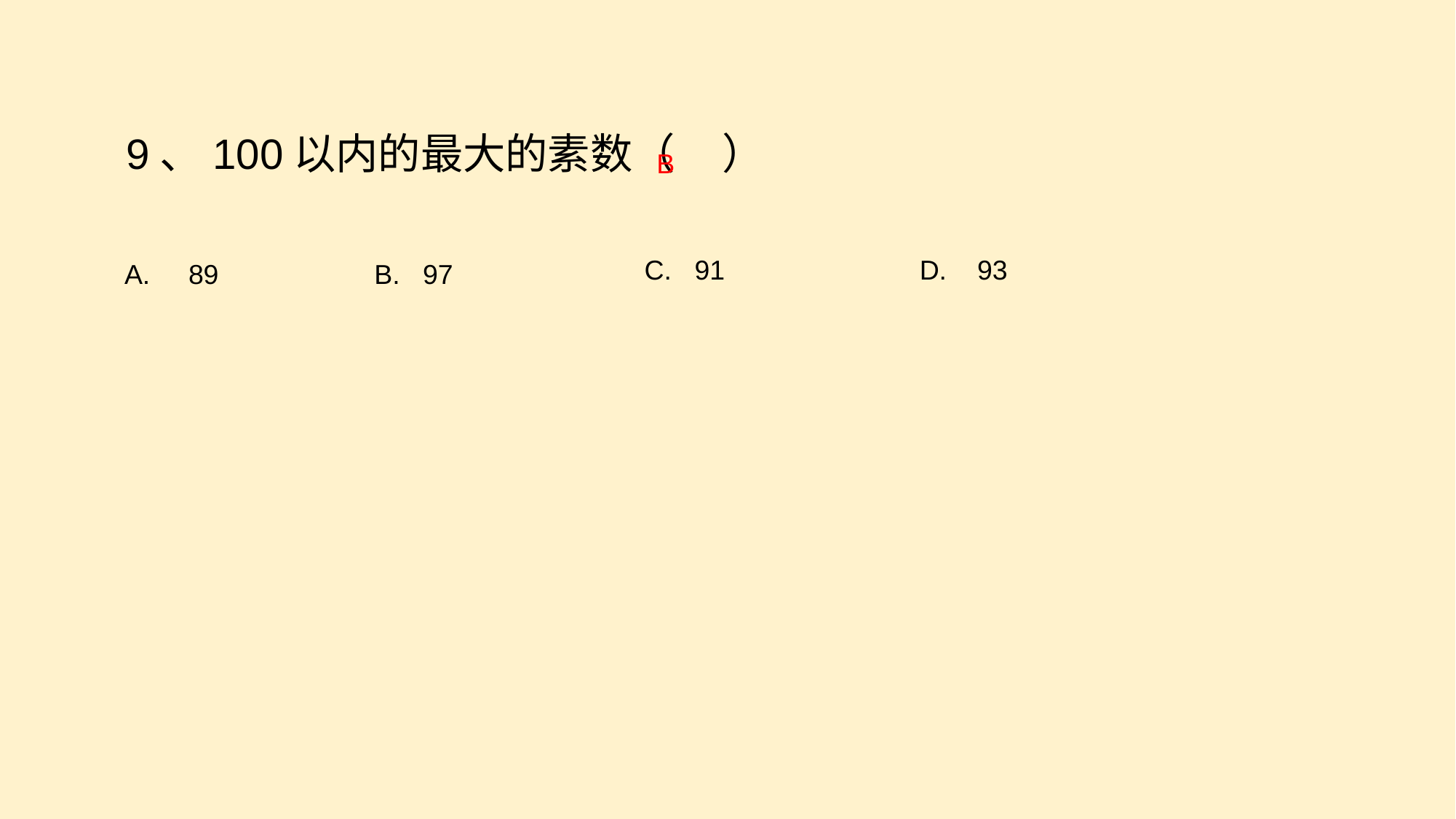

9、100以内的最大的素数（     ）
B
D.    93
C.   91
A.     89
B.   97